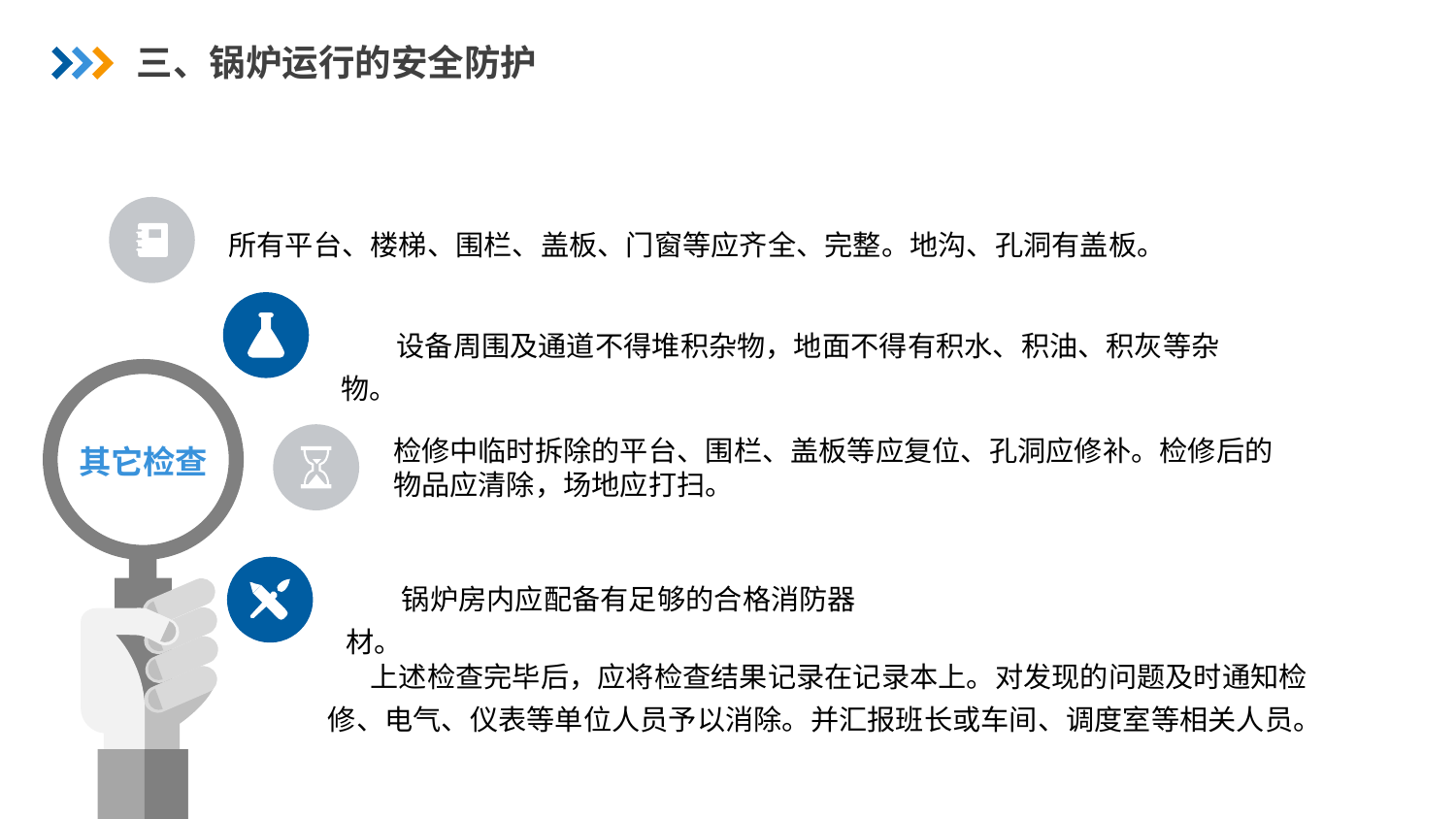

三、锅炉运行的安全防护

所有平台、楼梯、围栏、盖板、门窗等应齐全、完整。地沟、孔洞有盖板。

 设备周围及通道不得堆积杂物，地面不得有积水、积油、积灰等杂物。

检修中临时拆除的平台、围栏、盖板等应复位、孔洞应修补。检修后的物品应清除，场地应打扫。
 其它检查

 锅炉房内应配备有足够的合格消防器材。
上述检查完毕后，应将检查结果记录在记录本上。对发现的问题及时通知检修、电气、仪表等单位人员予以消除。并汇报班长或车间、调度室等相关人员。